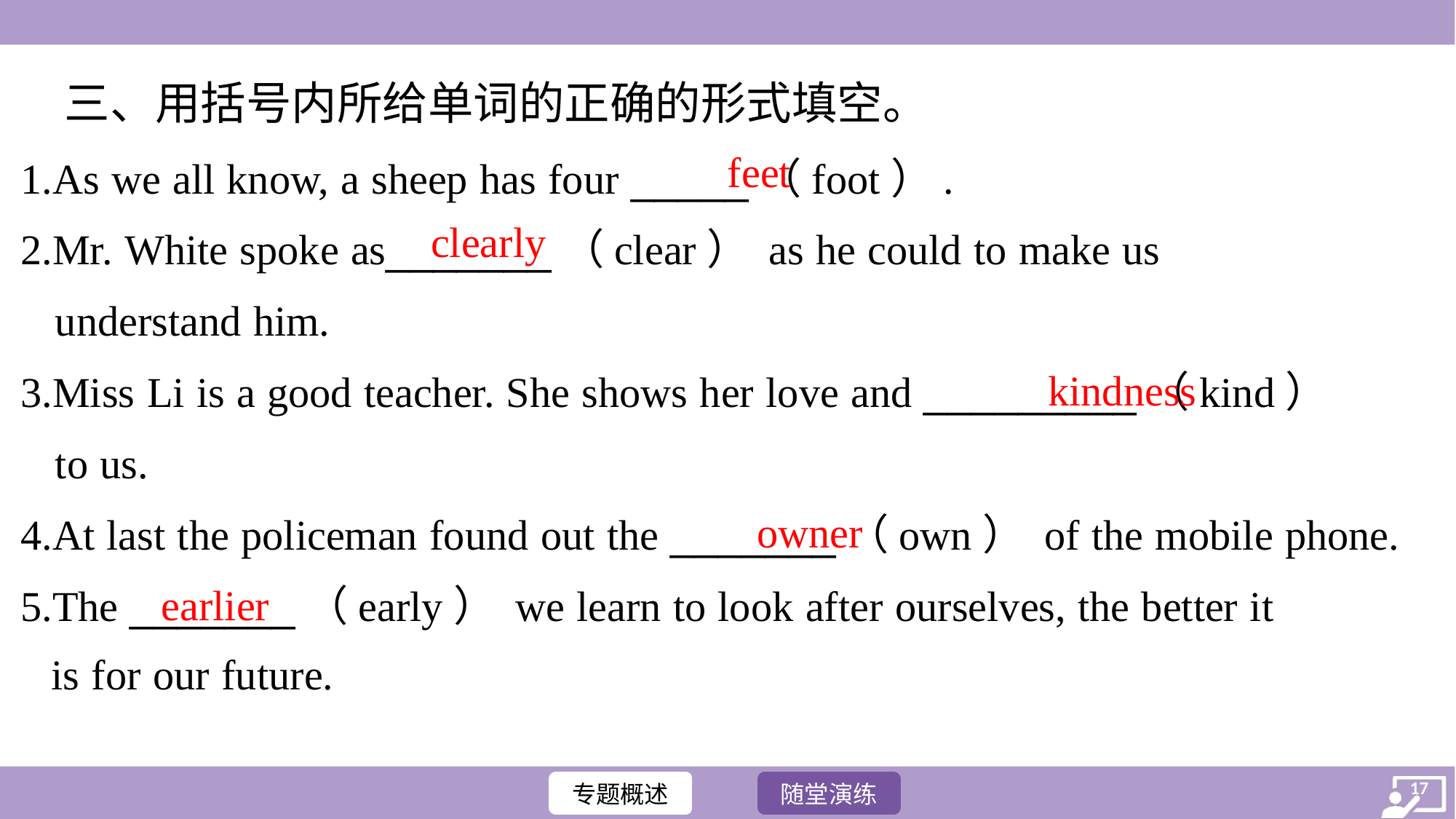

三、用括号内所给单词的正确的形式填空。
feet
1.As we all know, a sheep has four _____（foot）.
2.Mr. White spoke as_______（clear） as he could to make us
understand him.
3.Miss Li is a good teacher. She shows her love and _________（kind）
to us.
4.At last the policeman found out the _______（own） of the mobile phone.
5.The _______（early） we learn to look after ourselves, the better it
is for our future.
clearly
kindness
owner
earlier